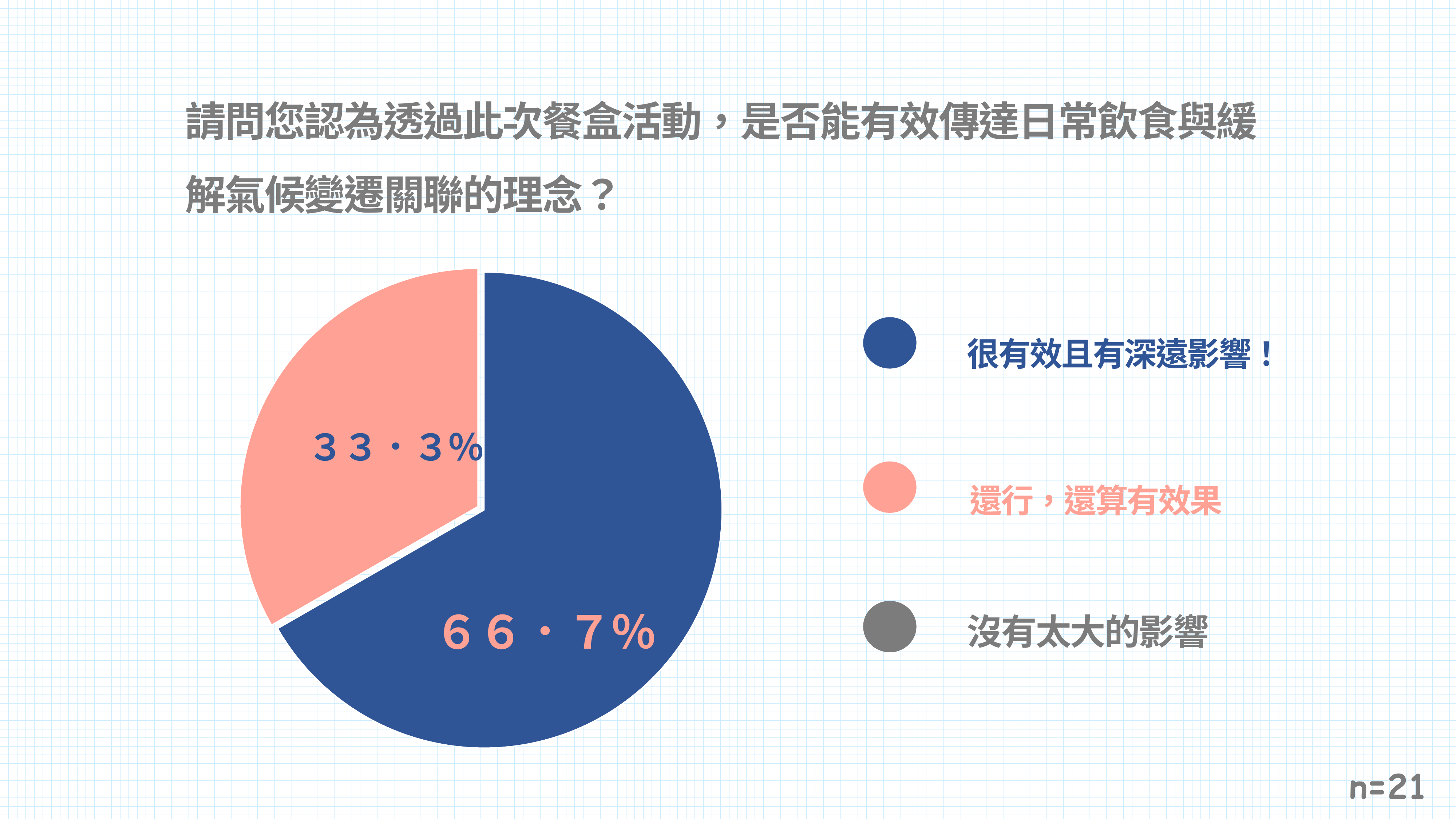

請問您認為透過此次餐盒活動，是否能有效傳達日常飲食與緩解氣候變遷關聯的理念？

### Chart

| Category | 銷售 |
|---|---|
| 有 | 0.667 |
| 沒有 | 0.333 |
| j | 0.0 |
很有效且有深遠影響！

還行，還算有效果

沒有太大的影響

３３．３％
６６．７％
n=21